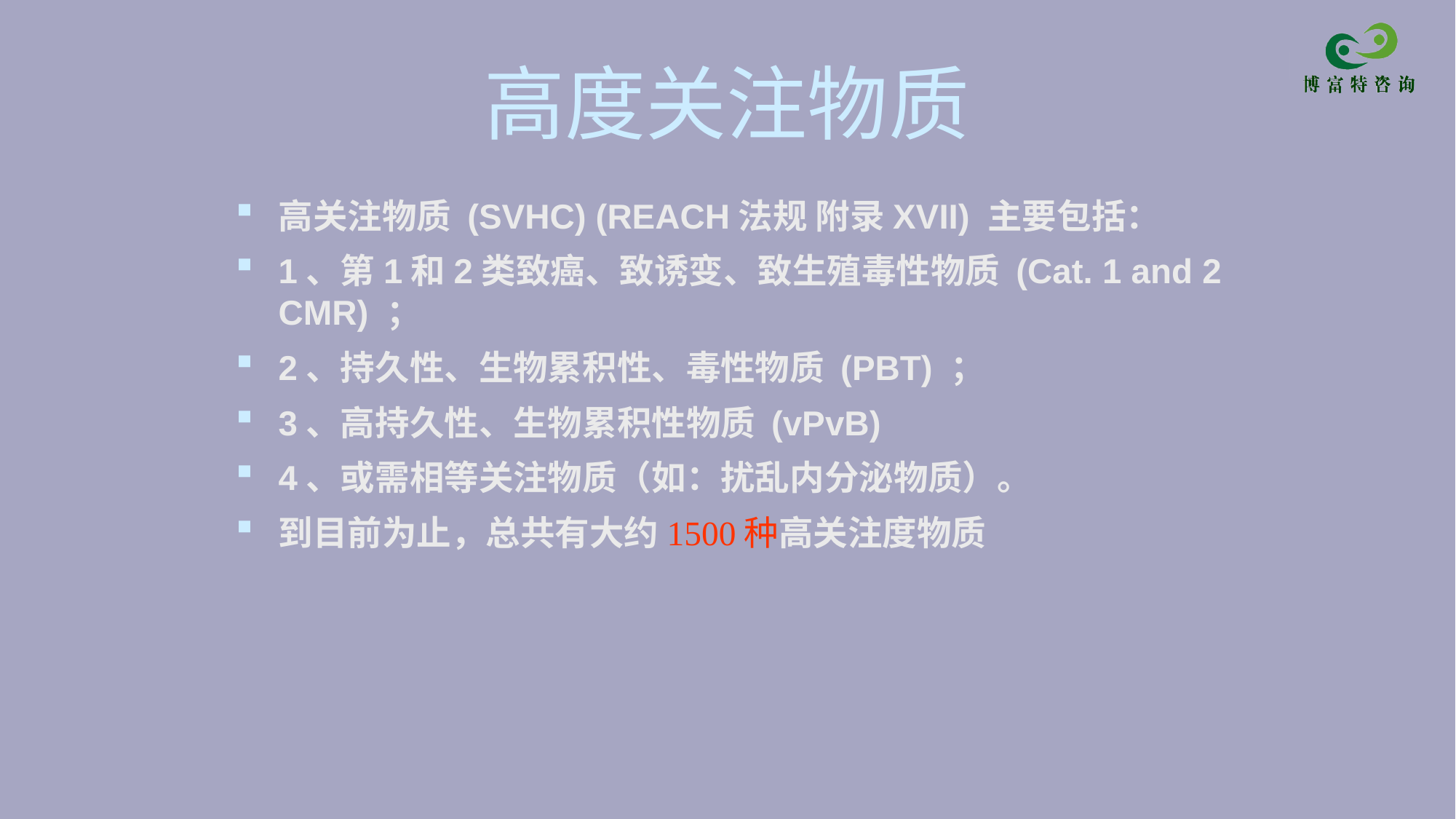

# 高度关注物质
高关注物质 (SVHC) (REACH法规 附录XVII) 主要包括：
1、第1和2类致癌、致诱变、致生殖毒性物质 (Cat. 1 and 2 CMR) ；
2、持久性、生物累积性、毒性物质 (PBT) ；
3、高持久性、生物累积性物质 (vPvB)
4、或需相等关注物质（如：扰乱内分泌物质）。
到目前为止，总共有大约1500种高关注度物质